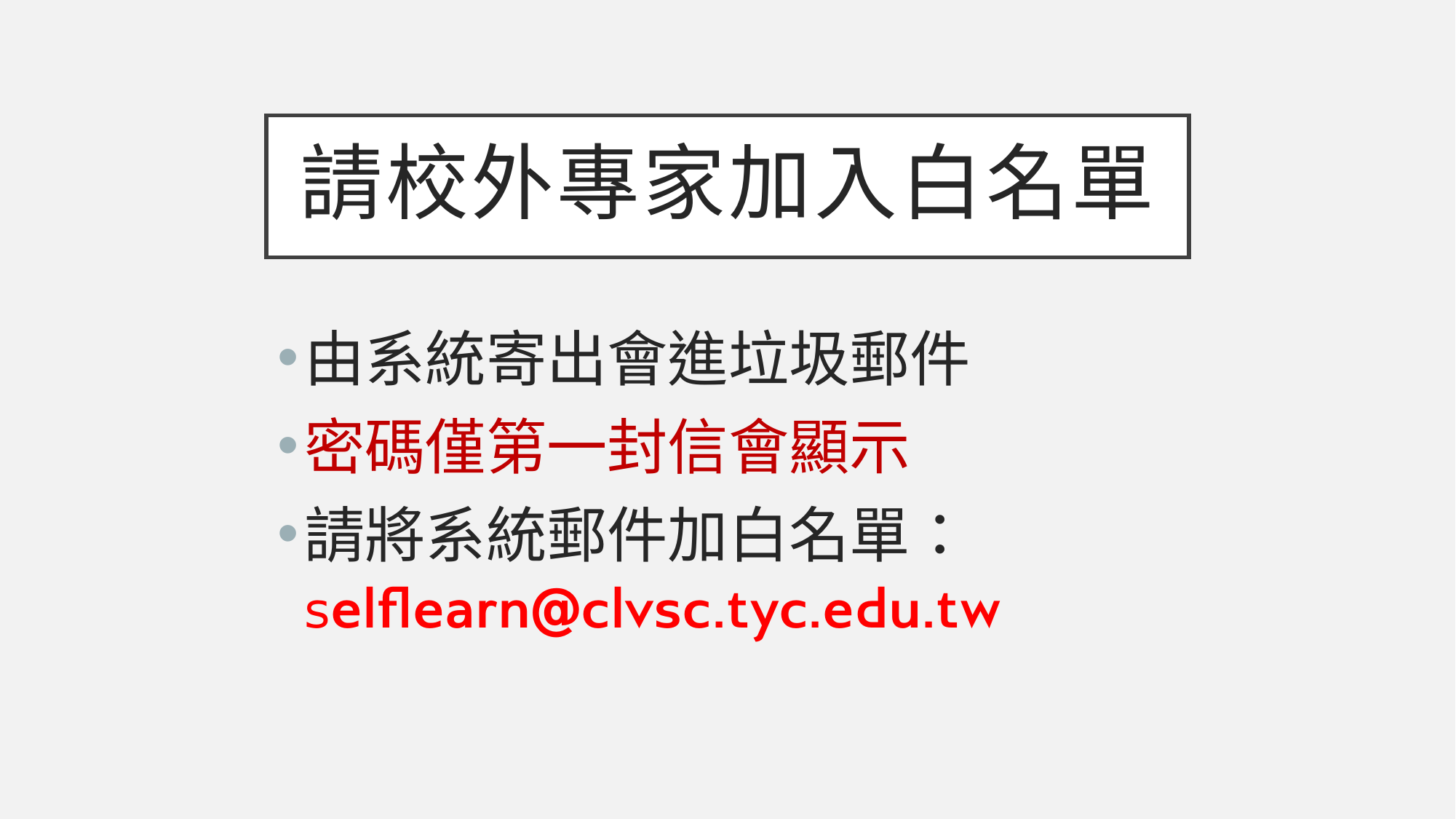

# 請校外專家加入白名單
由系統寄出會進垃圾郵件
密碼僅第一封信會顯示
請將系統郵件加白名單：selflearn@clvsc.tyc.edu.tw